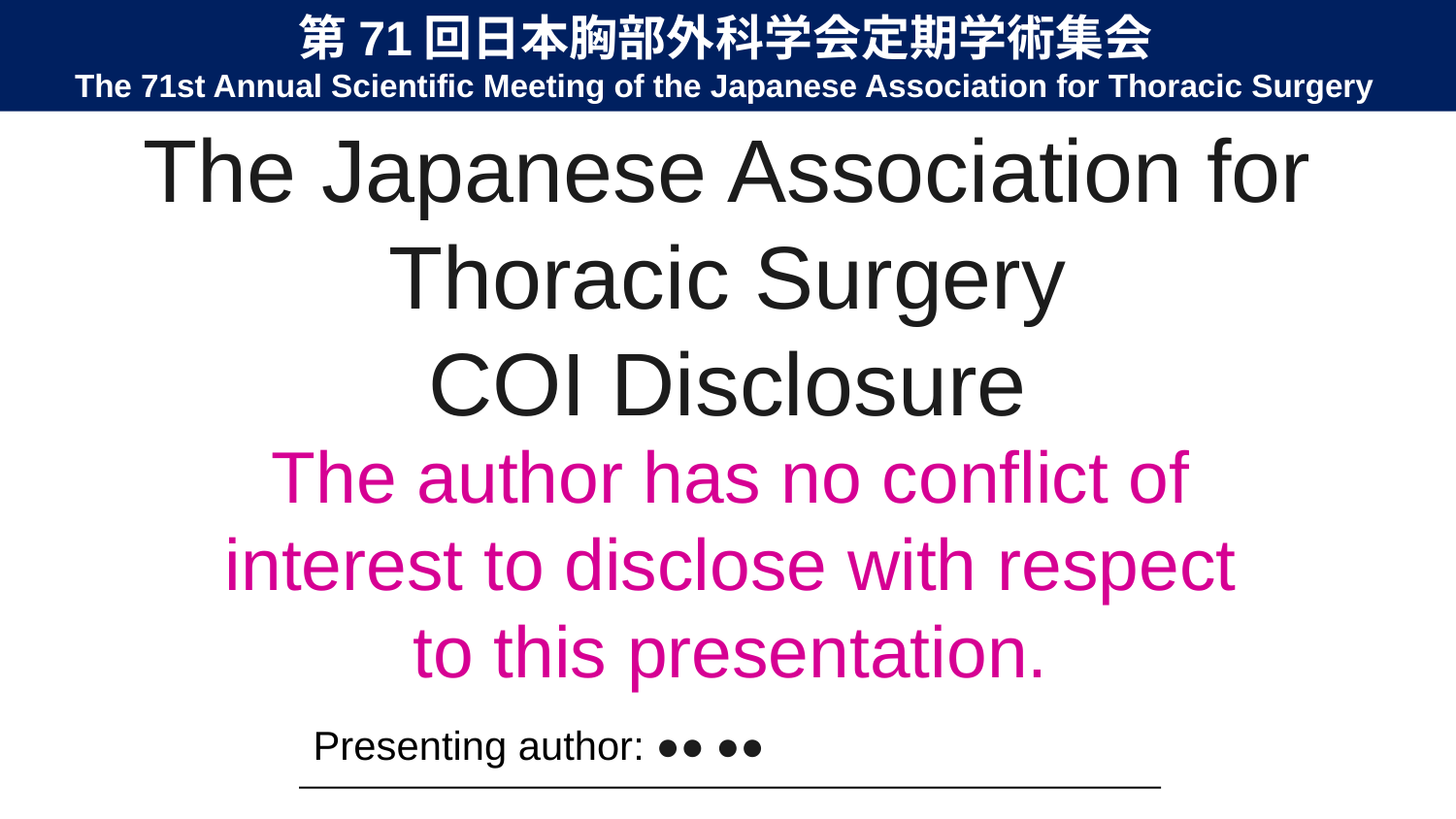

第71回日本胸部外科学会定期学術集会
The 71st Annual Scientific Meeting of the Japanese Association for Thoracic Surgery
The Japanese Association for Thoracic Surgery
COI Disclosure
The author has no conflict of interest to disclose with respect to this presentation.
Presenting author: ●● ●●